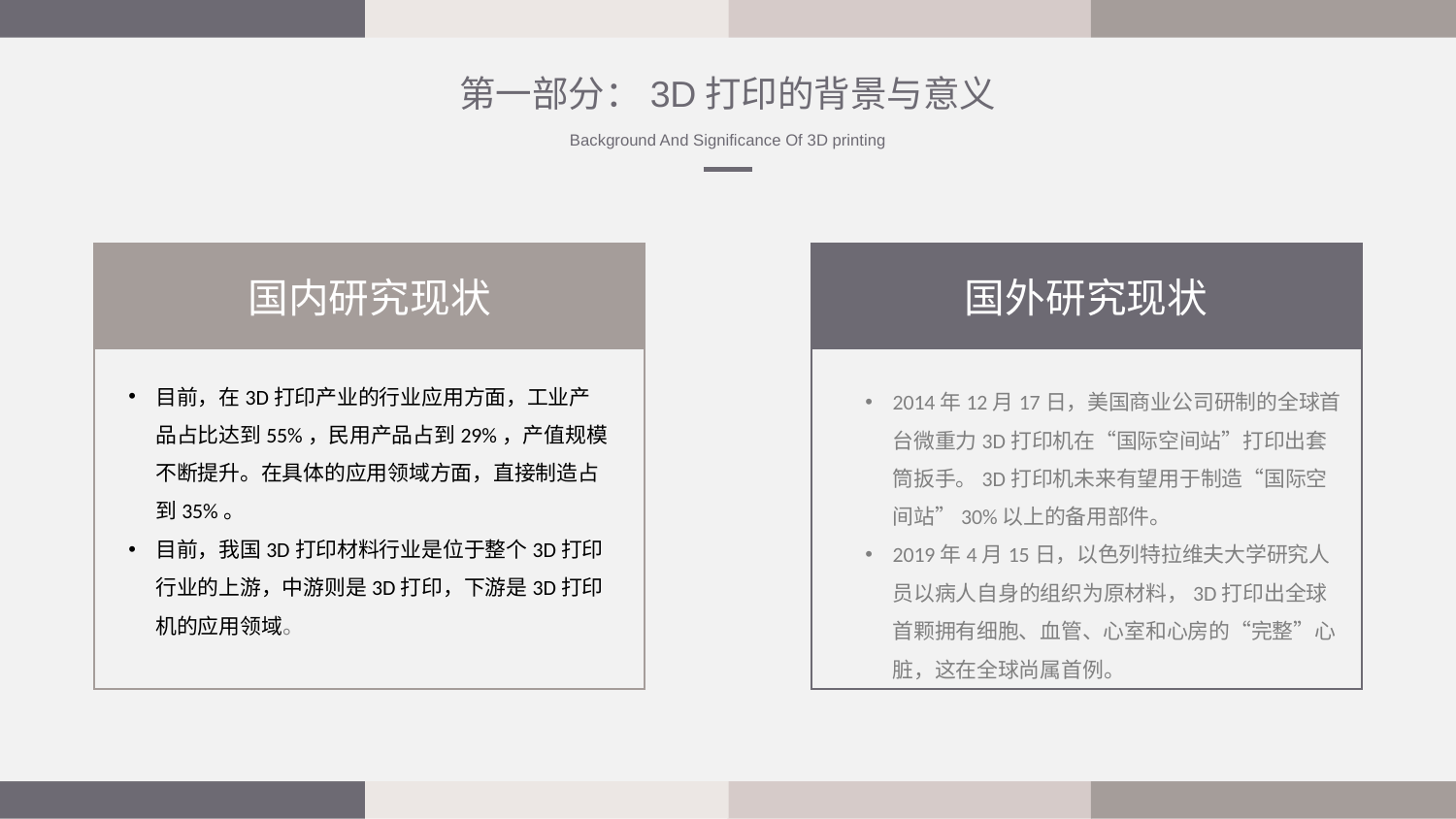

第一部分：3D打印的背景与意义
Background And Significance Of 3D printing

国内研究现状
国外研究现状
目前，在3D打印产业的行业应用方面，工业产品占比达到55%，民用产品占到29%，产值规模不断提升。在具体的应用领域方面，直接制造占到35%。
目前，我国3D打印材料行业是位于整个3D打印行业的上游，中游则是3D打印，下游是3D打印机的应用领域。
2014年12月17日，美国商业公司研制的全球首台微重力3D打印机在“国际空间站”打印出套筒扳手。3D打印机未来有望用于制造“国际空间站”30%以上的备用部件。
2019年4月15日，以色列特拉维夫大学研究人员以病人自身的组织为原材料，3D打印出全球首颗拥有细胞、血管、心室和心房的“完整”心脏，这在全球尚属首例。